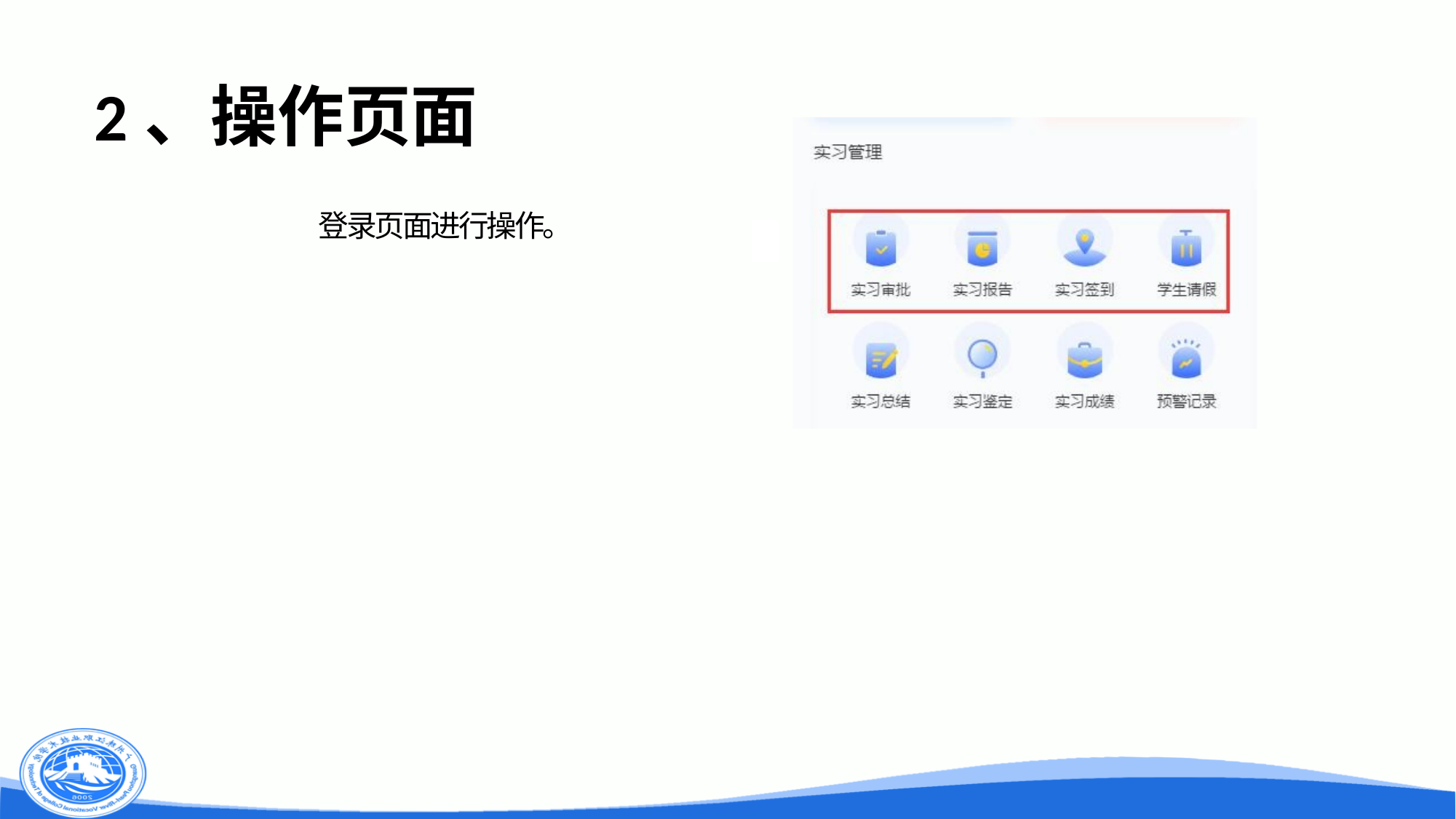

2、操作页面

    登录页面进行操作。
|  |  |
| --- | --- |
|  |  |
|  |  |
| --- | --- |
|  |  |